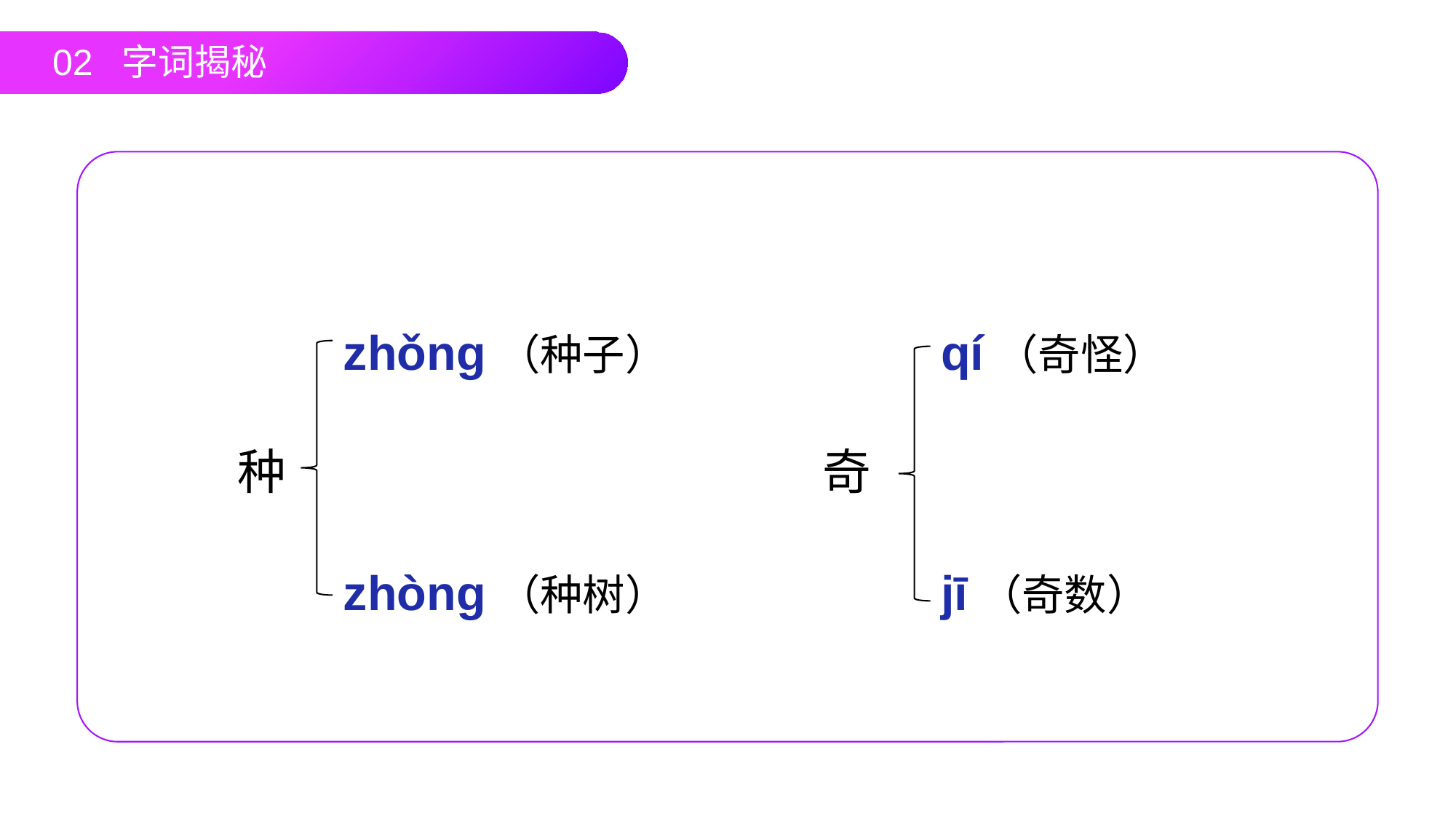

02  字词揭秘
zhǒng（种子）

zhòng（种树）

qí（奇怪）

jī（奇数）

种
奇